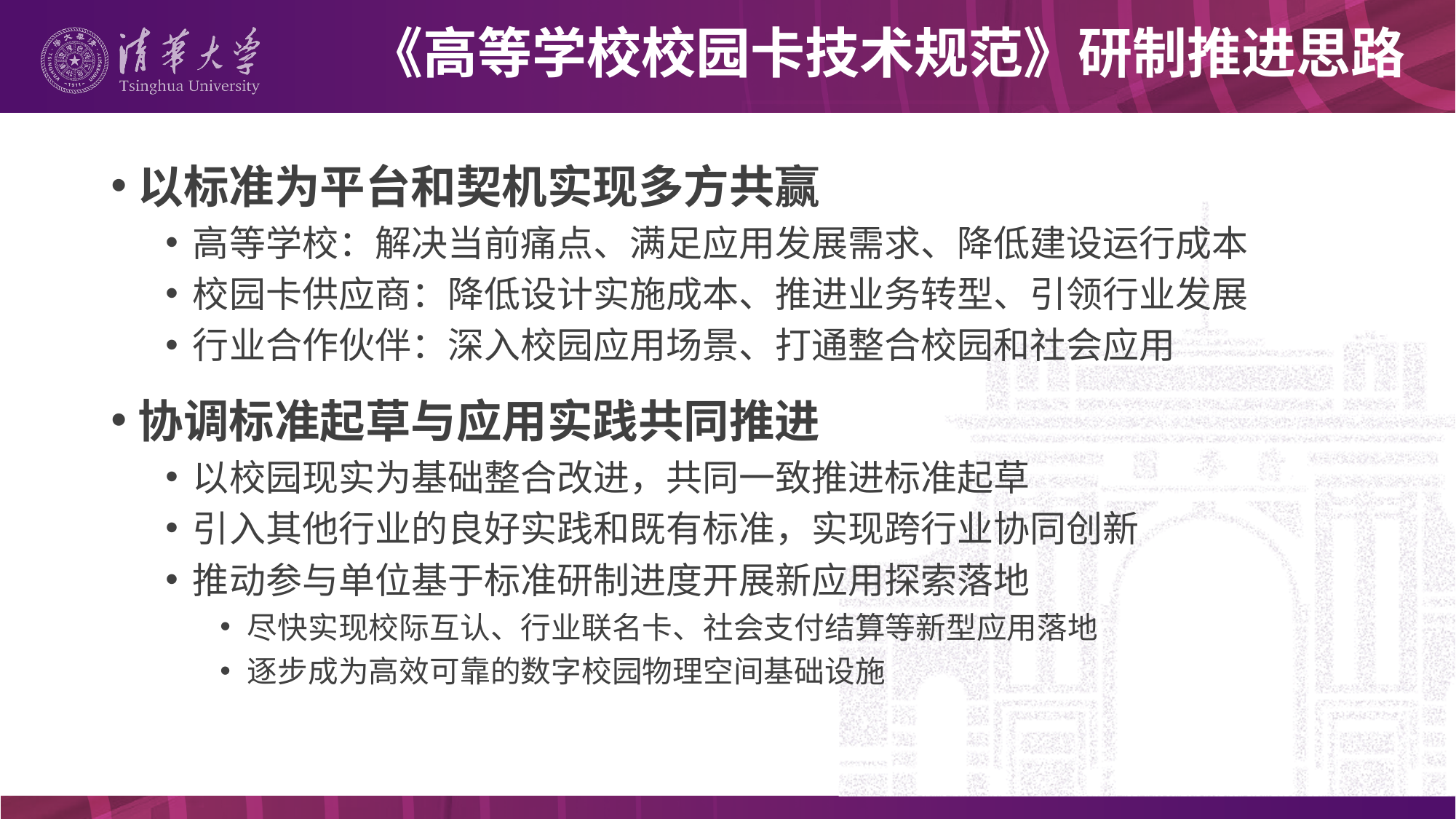

# 《高等学校校园卡技术规范》研制推进思路
以标准为平台和契机实现多方共赢
高等学校：解决当前痛点、满足应用发展需求、降低建设运行成本
校园卡供应商：降低设计实施成本、推进业务转型、引领行业发展
行业合作伙伴：深入校园应用场景、打通整合校园和社会应用
协调标准起草与应用实践共同推进
以校园现实为基础整合改进，共同一致推进标准起草
引入其他行业的良好实践和既有标准，实现跨行业协同创新
推动参与单位基于标准研制进度开展新应用探索落地
尽快实现校际互认、行业联名卡、社会支付结算等新型应用落地
逐步成为高效可靠的数字校园物理空间基础设施